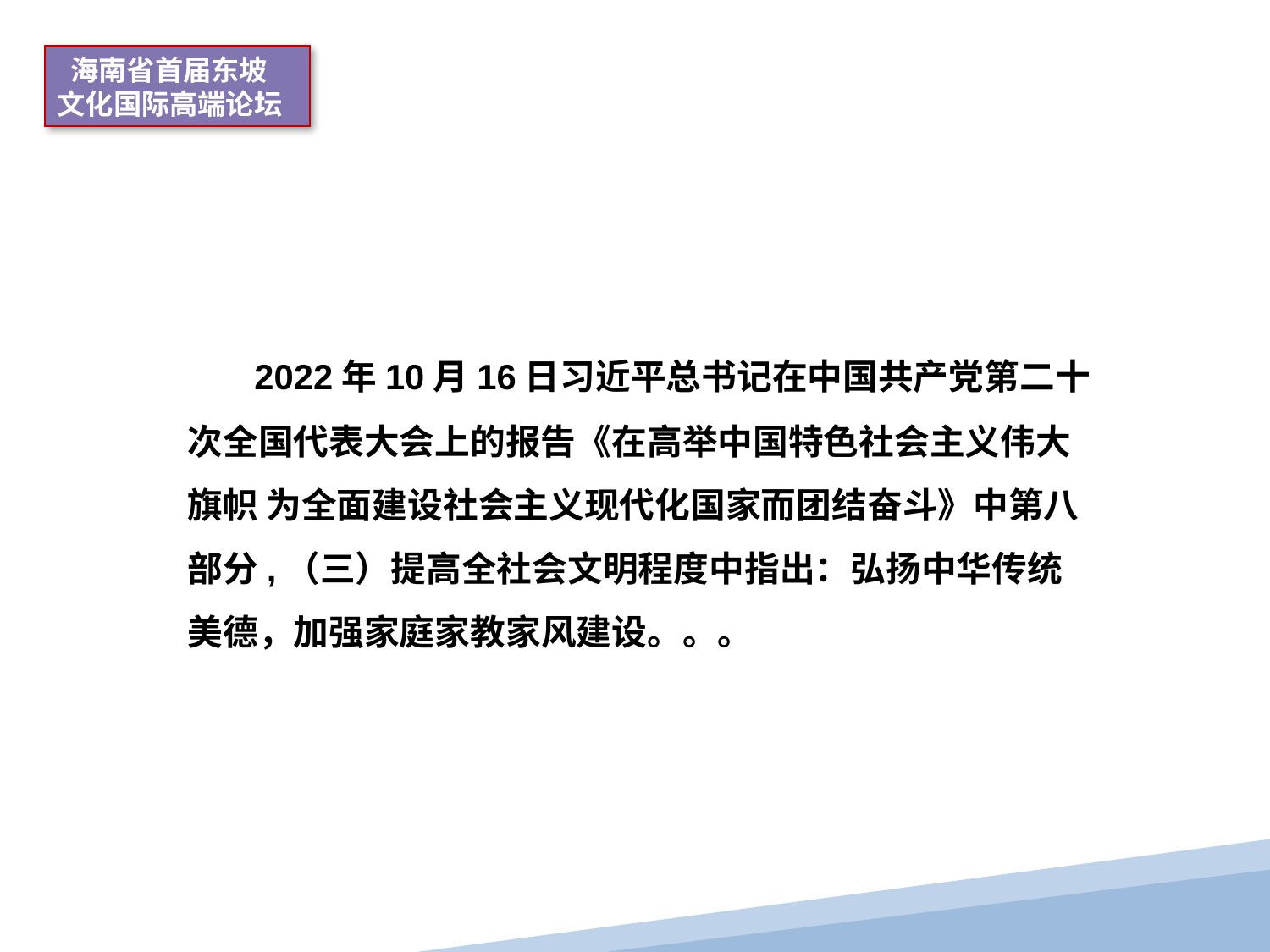

海南省首届东坡
文化国际高端论坛
      2022年10月16日习近平总书记在中国共产党第二十次全国代表大会上的报告《在高举中国特色社会主义伟大旗帜 为全面建设社会主义现代化国家而团结奋斗》中第八部分,（三）提高全社会文明程度中指出：弘扬中华传统美德，加强家庭家教家风建设。。。